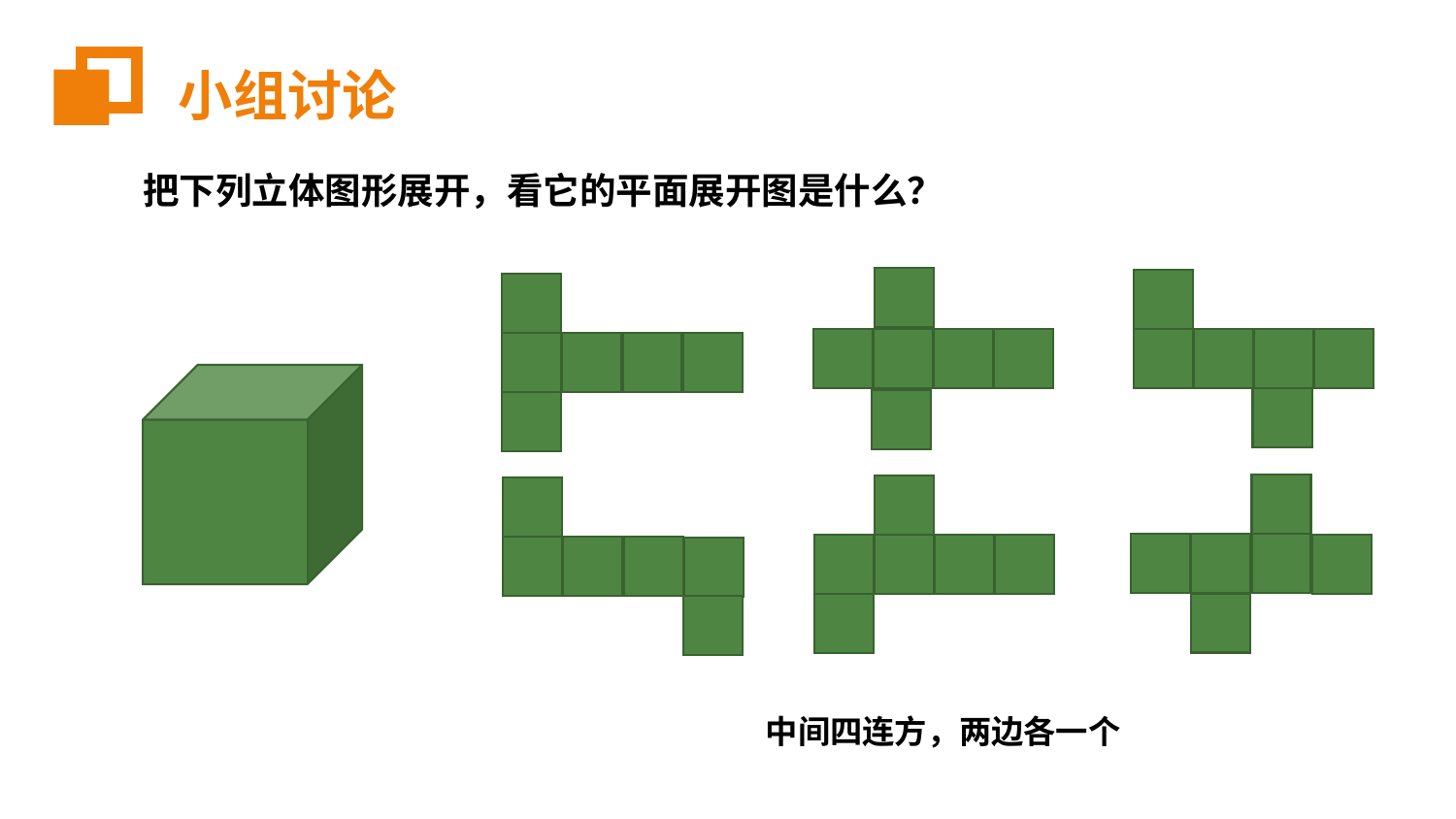

小组讨论
   把下列立体图形展开，看它的平面展开图是什么？

中间四连方，两边各一个